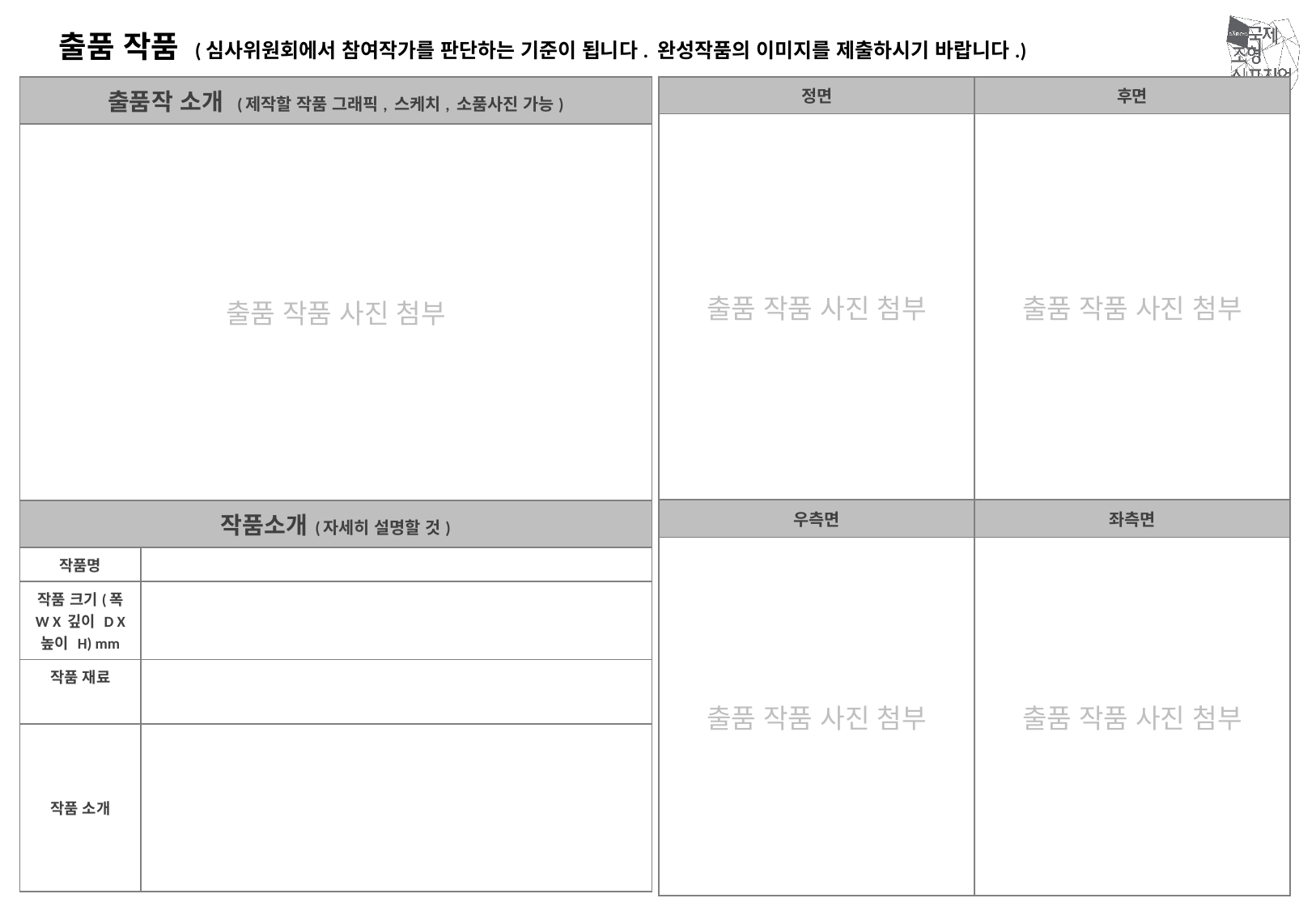

출품 작품 (심사위원회에서 참여작가를 판단하는 기준이 됩니다. 완성작품의 이미지를 제출하시기 바랍니다.)
| 정면 | 후면 |
| --- | --- |
| 출품 작품 사진 첨부 | 출품 작품 사진 첨부 |
| 우측면 | 좌측면 |
| 출품 작품 사진 첨부 | 출품 작품 사진 첨부 |
| 출품작 소개 (제작할 작품 그래픽, 스케치, 소품사진 가능) |  |
| --- | --- |
| 출품 작품 사진 첨부 |  |
| 작품소개(자세히 설명할 것) |  |
| 작품명 |  |
| 작품 크기(폭 W X 깊이 D X 높이 H) mm |  |
| 작품 재료 |  |
| 작품 소개 |  |